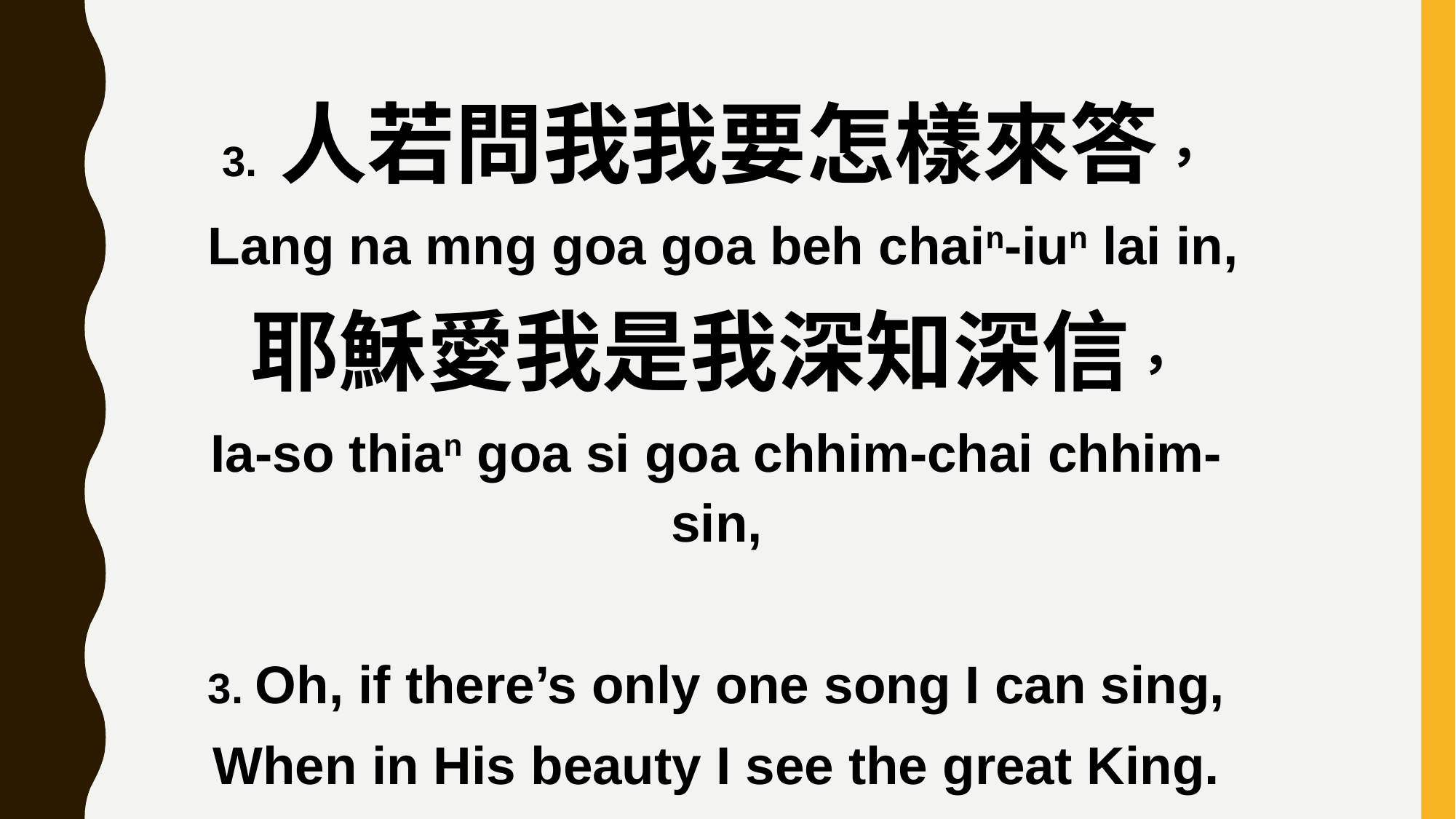

3. 人若問我我要怎樣來答，
 Lang na mng goa goa beh chain-iun lai in,
耶穌愛我是我深知深信，
Ia-so thian goa si goa chhim-chai chhim-sin,

3. Oh, if there’s only one song I can sing,
When in His beauty I see the great King.